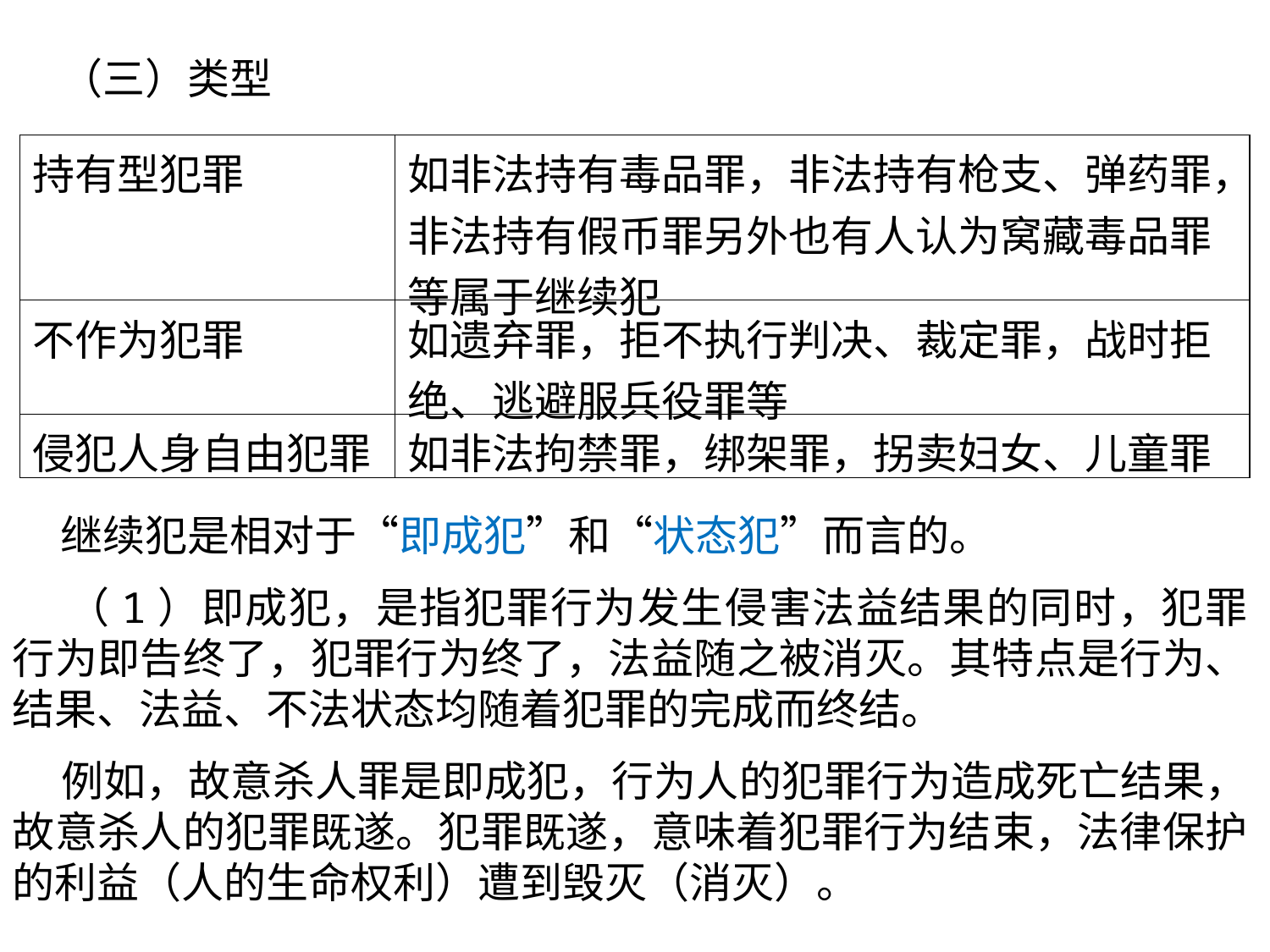

（三）类型

    继续犯是相对于“即成犯”和“状态犯”而言的。

    （1）即成犯，是指犯罪行为发生侵害法益结果的同时，犯罪行为即告终了，犯罪行为终了，法益随之被消灭。其特点是行为、结果、法益、不法状态均随着犯罪的完成而终结。

    例如，故意杀人罪是即成犯，行为人的犯罪行为造成死亡结果，故意杀人的犯罪既遂。犯罪既遂，意味着犯罪行为结束，法律保护的利益（人的生命权利）遭到毁灭（消灭）。
| 持有型犯罪 | 如非法持有毒品罪，非法持有枪支、弹药罪，非法持有假币罪另外也有人认为窝藏毒品罪等属于继续犯 |
| --- | --- |
| 不作为犯罪 | 如遗弃罪，拒不执行判决、裁定罪，战时拒绝、逃避服兵役罪等 |
| 侵犯人身自由犯罪 | 如非法拘禁罪，绑架罪，拐卖妇女、儿童罪 |